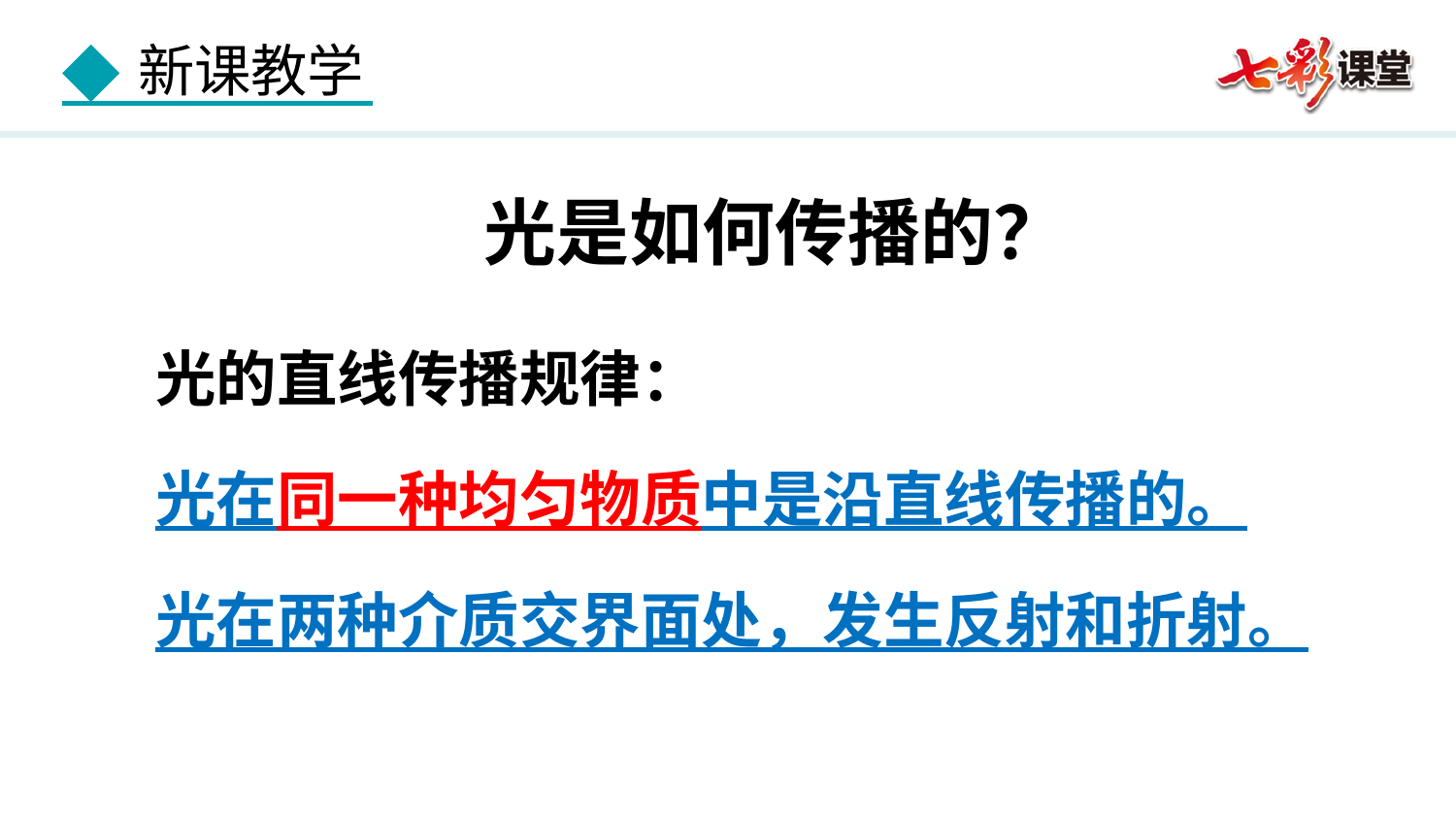

光是如何传播的？
光的直线传播规律：
光在同一种均匀物质中是沿直线传播的。
光在两种介质交界面处，发生反射和折射。